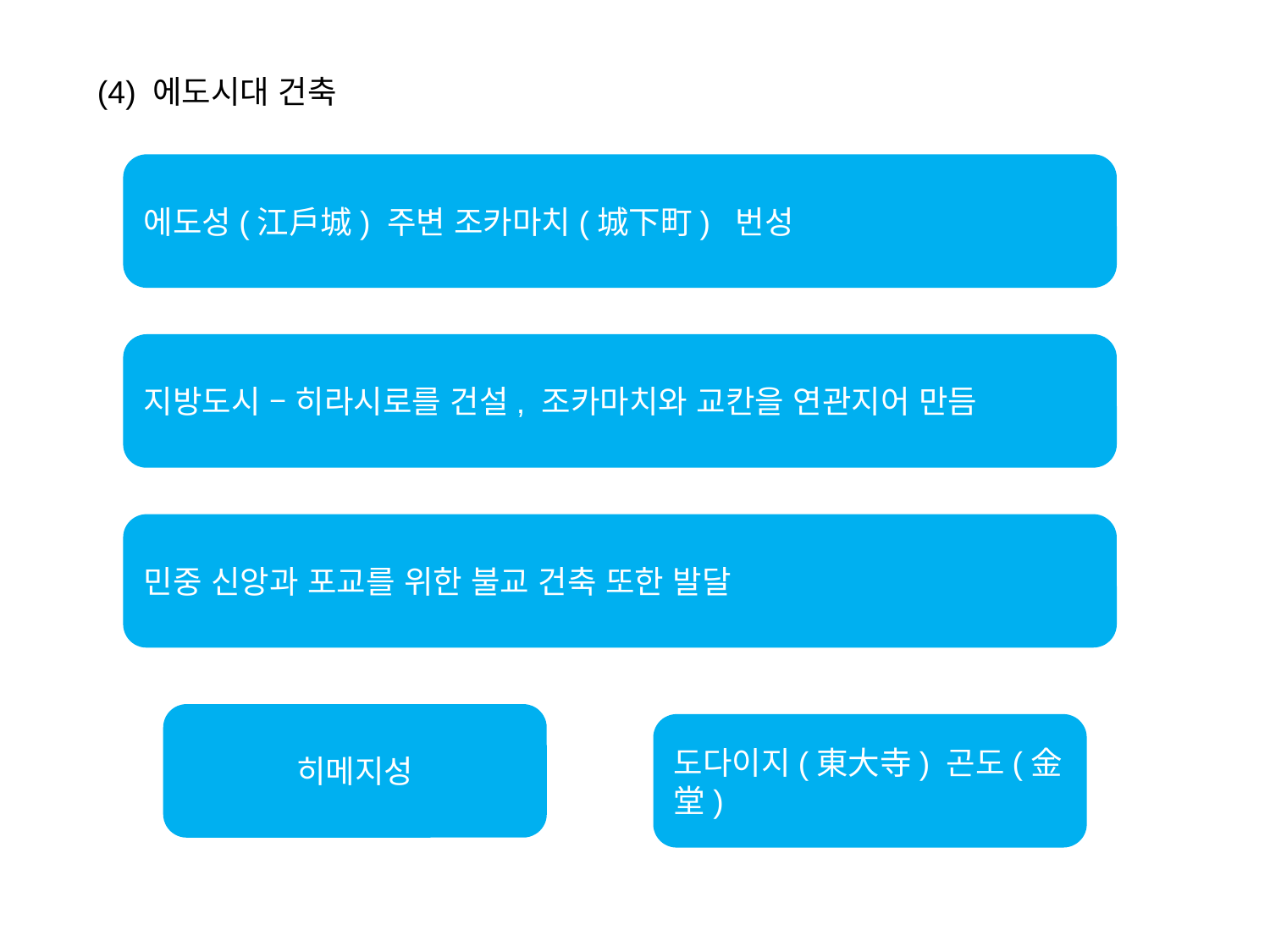

(4) 에도시대 건축

에도성(江戶城) 주변 조카마치(城下町)  번성

지방도시 – 히라시로를 건설, 조카마치와 교칸을 연관지어 만듬

민중 신앙과 포교를 위한 불교 건축 또한 발달

히메지성

도다이지(東大寺) 곤도(金堂)